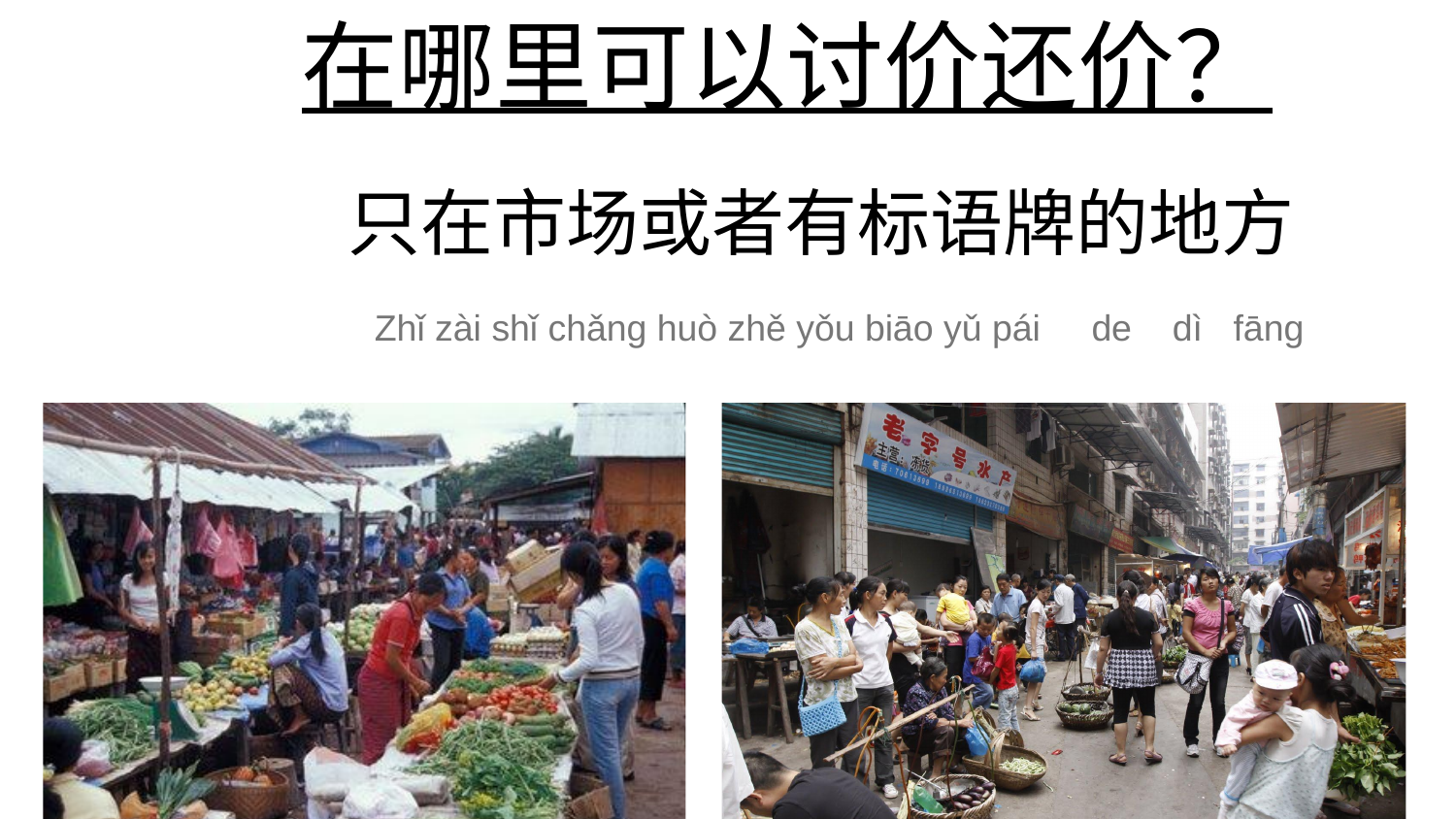

# 在哪里可以讨价还价？

只在市场或者有标语牌的地方
     Zhǐ zài shǐ chǎng huò zhě yǒu biāo yǔ pái     de    dì   fāng